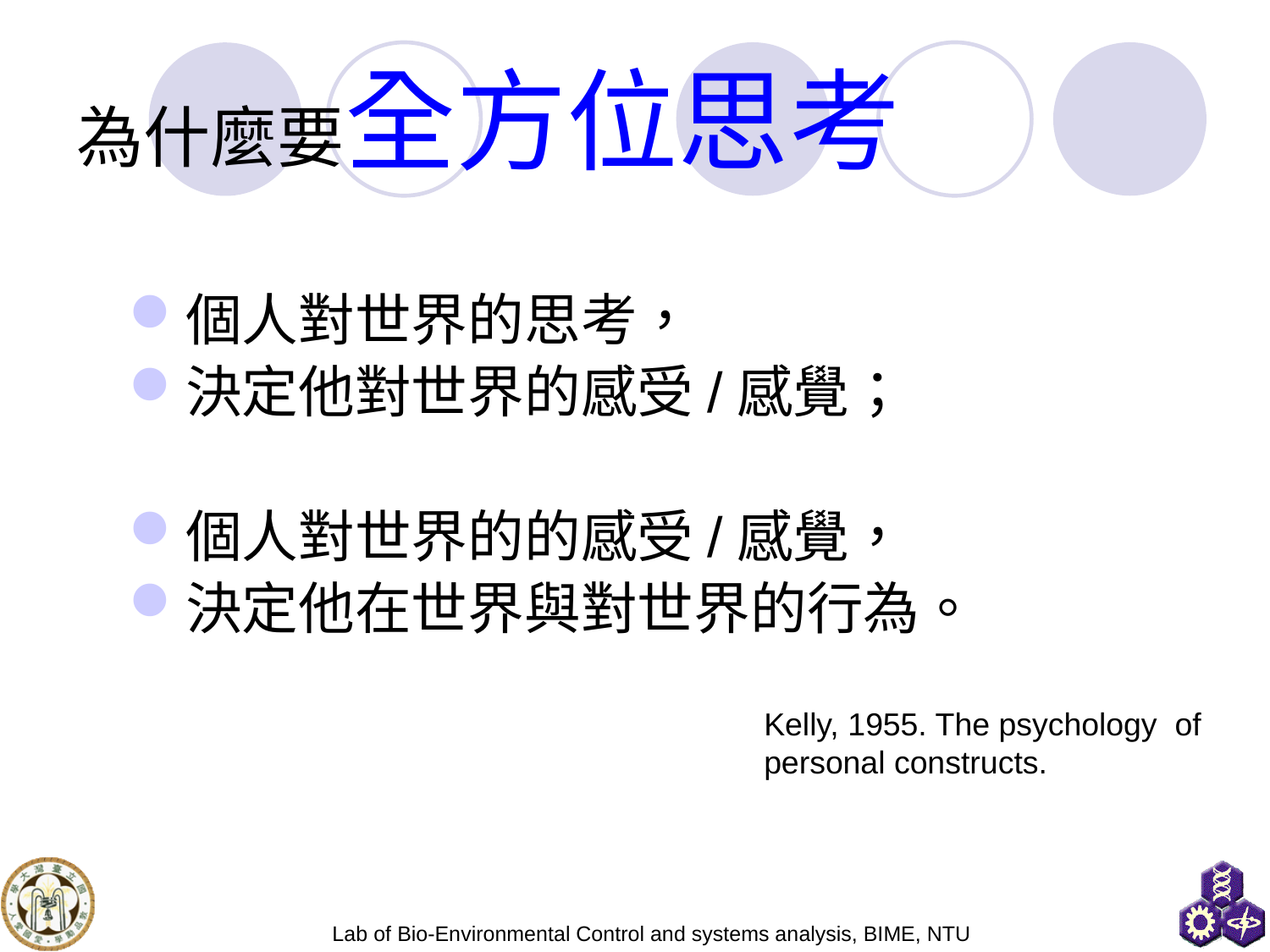

# 為什麼要全方位思考
個人對世界的思考，
決定他對世界的感受/感覺；

個人對世界的的感受/感覺，
決定他在世界與對世界的行為。
Kelly, 1955. The psychology  of personal constructs.